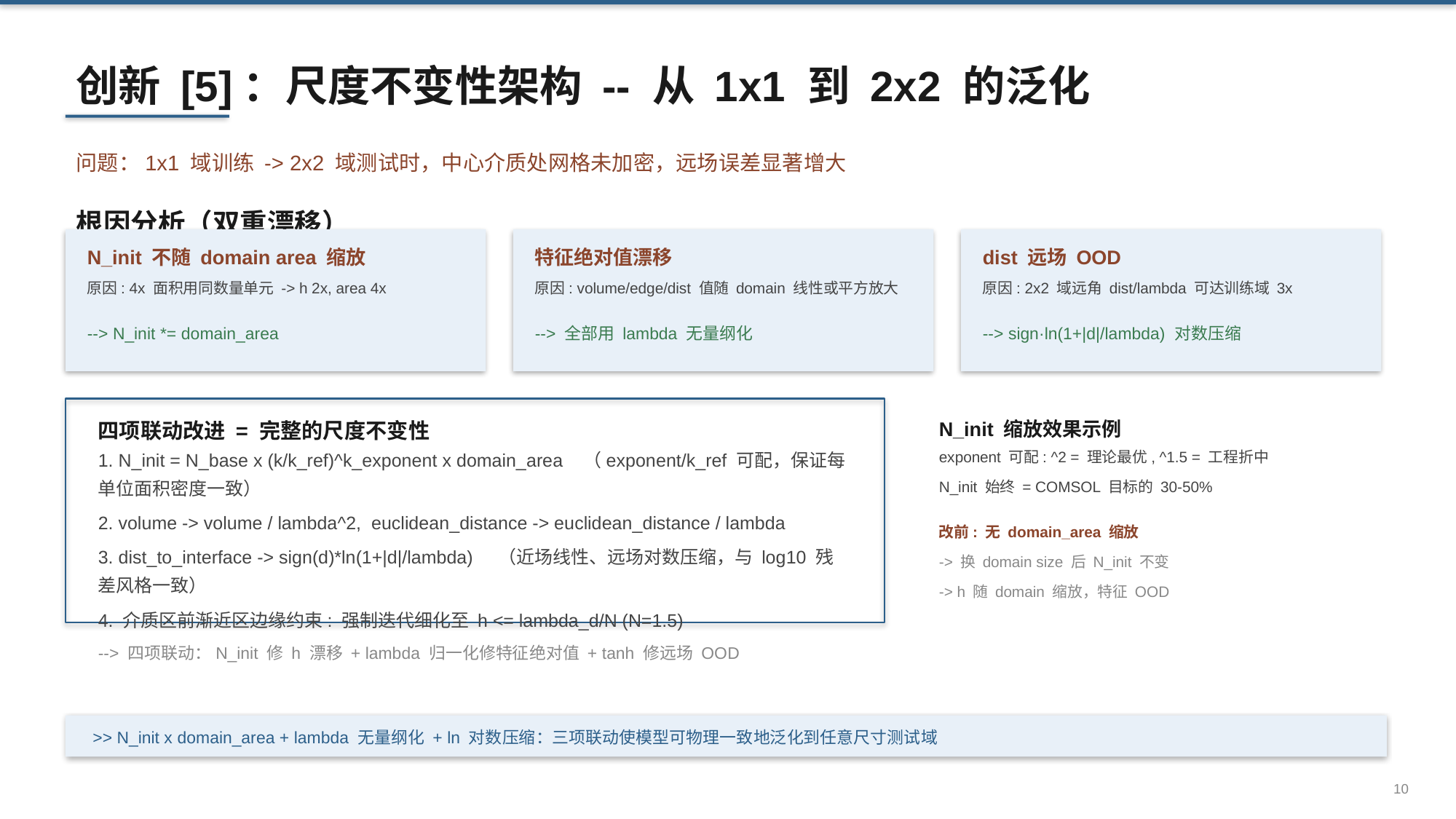

创新 [5]：尺度不变性架构 -- 从 1x1 到 2x2 的泛化

问题：1x1 域训练 -> 2x2 域测试时，中心介质处网格未加密，远场误差显著增大
根因分析（双重漂移）

N_init 不随 domain area 缩放
特征绝对值漂移
dist 远场 OOD
原因: 4x 面积用同数量单元 -> h 2x, area 4x
原因: volume/edge/dist 值随 domain 线性或平方放大
原因: 2x2 域远角 dist/lambda 可达训练域 3x
--> N_init *= domain_area
--> 全部用 lambda 无量纲化
--> sign·ln(1+|d|/lambda) 对数压缩

四项联动改进 = 完整的尺度不变性
N_init 缩放效果示例
1. N_init = N_base x (k/k_ref)^k_exponent x domain_area   （exponent/k_ref 可配，保证每单位面积密度一致）
2. volume -> volume / lambda^2,  euclidean_distance -> euclidean_distance / lambda
3. dist_to_interface -> sign(d)*ln(1+|d|/lambda)    （近场线性、远场对数压缩，与 log10 残差风格一致）
4. 介质区前渐近区边缘约束: 强制迭代细化至 h <= lambda_d/N (N=1.5)
--> 四项联动：N_init 修 h 漂移 + lambda 归一化修特征绝对值 + tanh 修远场 OOD
exponent 可配: ^2 = 理论最优, ^1.5 = 工程折中
N_init 始终 = COMSOL 目标的 30-50%

改前: 无 domain_area 缩放
-> 换 domain size 后 N_init 不变
-> h 随 domain 缩放，特征 OOD

>> N_init x domain_area + lambda 无量纲化 + ln 对数压缩：三项联动使模型可物理一致地泛化到任意尺寸测试域
10